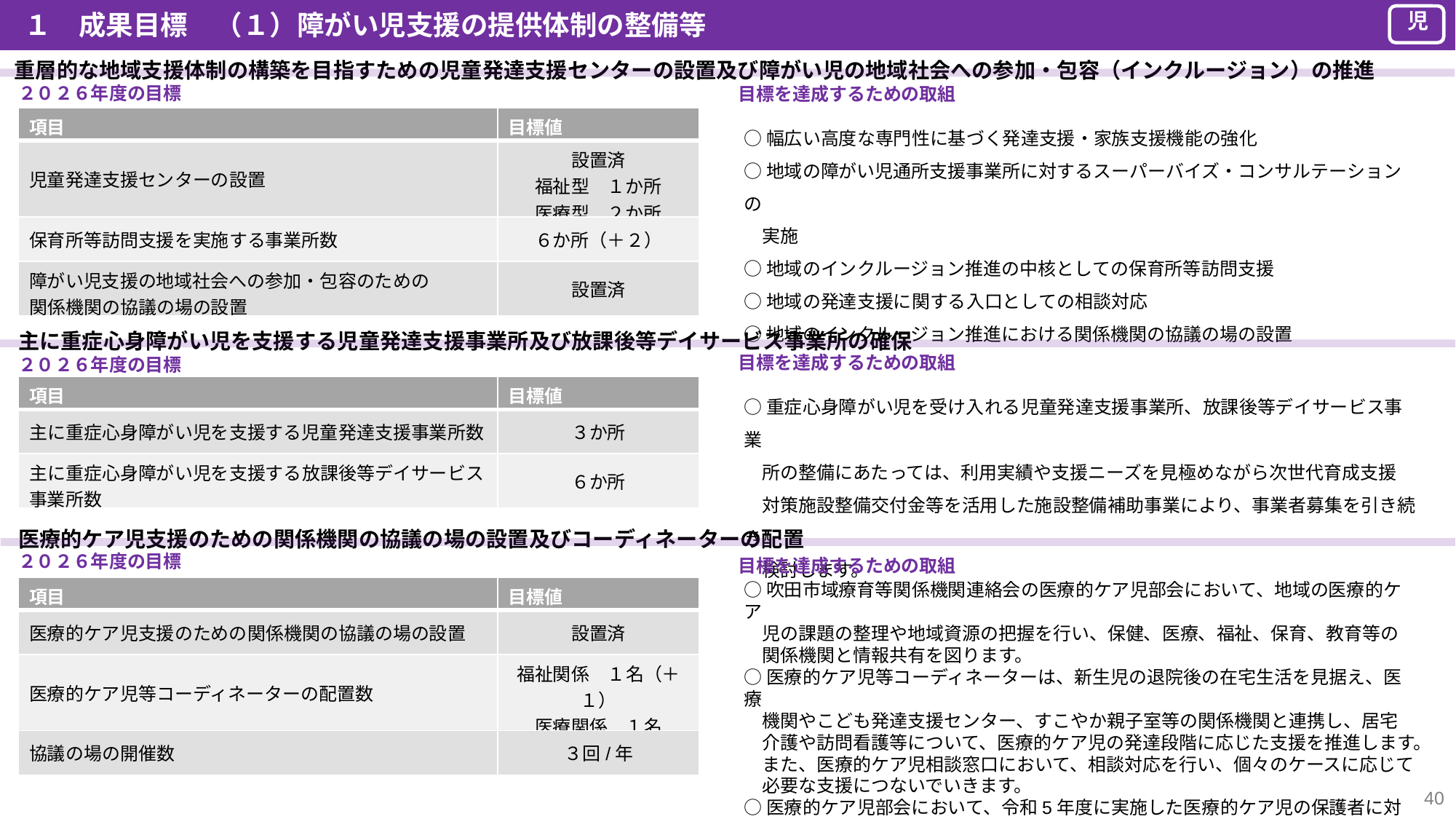

１　成果目標　（１）障がい児支援の提供体制の整備等
児

重層的な地域支援体制の構築を目指すための児童発達支援センターの設置及び障がい児の地域社会への参加・包容（インクルージョン）の推進

２０２６年度の目標
目標を達成するための取組
| 項目 | 目標値 |
| --- | --- |
| 児童発達支援センターの設置 | 設置済 福祉型　１か所 医療型　２か所 |
| 保育所等訪問支援を実施する事業所数 | ６か所（＋２） |
| 障がい児支援の地域社会への参加・包容のための 関係機関の協議の場の設置 | 設置済 |
○幅広い高度な専門性に基づく発達支援・家族支援機能の強化
○地域の障がい児通所支援事業所に対するスーパーバイズ・コンサルテーションの
　実施
○地域のインクルージョン推進の中核としての保育所等訪問支援
○地域の発達支援に関する入口としての相談対応
○地域のインクルージョン推進における関係機関の協議の場の設置
主に重症心身障がい児を支援する児童発達支援事業所及び放課後等デイサービス事業所の確保

目標を達成するための取組
２０２６年度の目標
| 項目 | 目標値 |
| --- | --- |
| 主に重症心身障がい児を支援する児童発達支援事業所数 | ３か所 |
| 主に重症心身障がい児を支援する放課後等デイサービス事業所数 | ６か所 |
○重症心身障がい児を受け入れる児童発達支援事業所、放課後等デイサービス事業
　所の整備にあたっては、利用実績や支援ニーズを見極めながら次世代育成支援
　対策施設整備交付金等を活用した施設整備補助事業により、事業者募集を引き続き
　検討します。
医療的ケア児支援のための関係機関の協議の場の設置及びコーディネーターの配置

２０２６年度の目標
目標を達成するための取組
○吹田市域療育等関係機関連絡会の医療的ケア児部会において、地域の医療的ケア
　児の課題の整理や地域資源の把握を行い、保健、医療、福祉、保育、教育等の
　関係機関と情報共有を図ります。
○医療的ケア児等コーディネーターは、新生児の退院後の在宅生活を見据え、医療
　機関やこども発達支援センター、すこやか親子室等の関係機関と連携し、居宅
　介護や訪問看護等について、医療的ケア児の発達段階に応じた支援を推進します。
　また、医療的ケア児相談窓口において、相談対応を行い、個々のケースに応じて
　必要な支援につないでいきます。
○医療的ケア児部会において、令和5年度に実施した医療的ケア児の保護者に対する
　実態調査結果の分析を行い、医療的ケア児に係る課題を明らかにし、その解消に
　向けた取組を検討します。
| 項目 | 目標値 |
| --- | --- |
| 医療的ケア児支援のための関係機関の協議の場の設置 | 設置済 |
| 医療的ケア児等コーディネーターの配置数 | 福祉関係　１名（＋１） 医療関係　１名 |
| 協議の場の開催数 | ３回/年 |
40